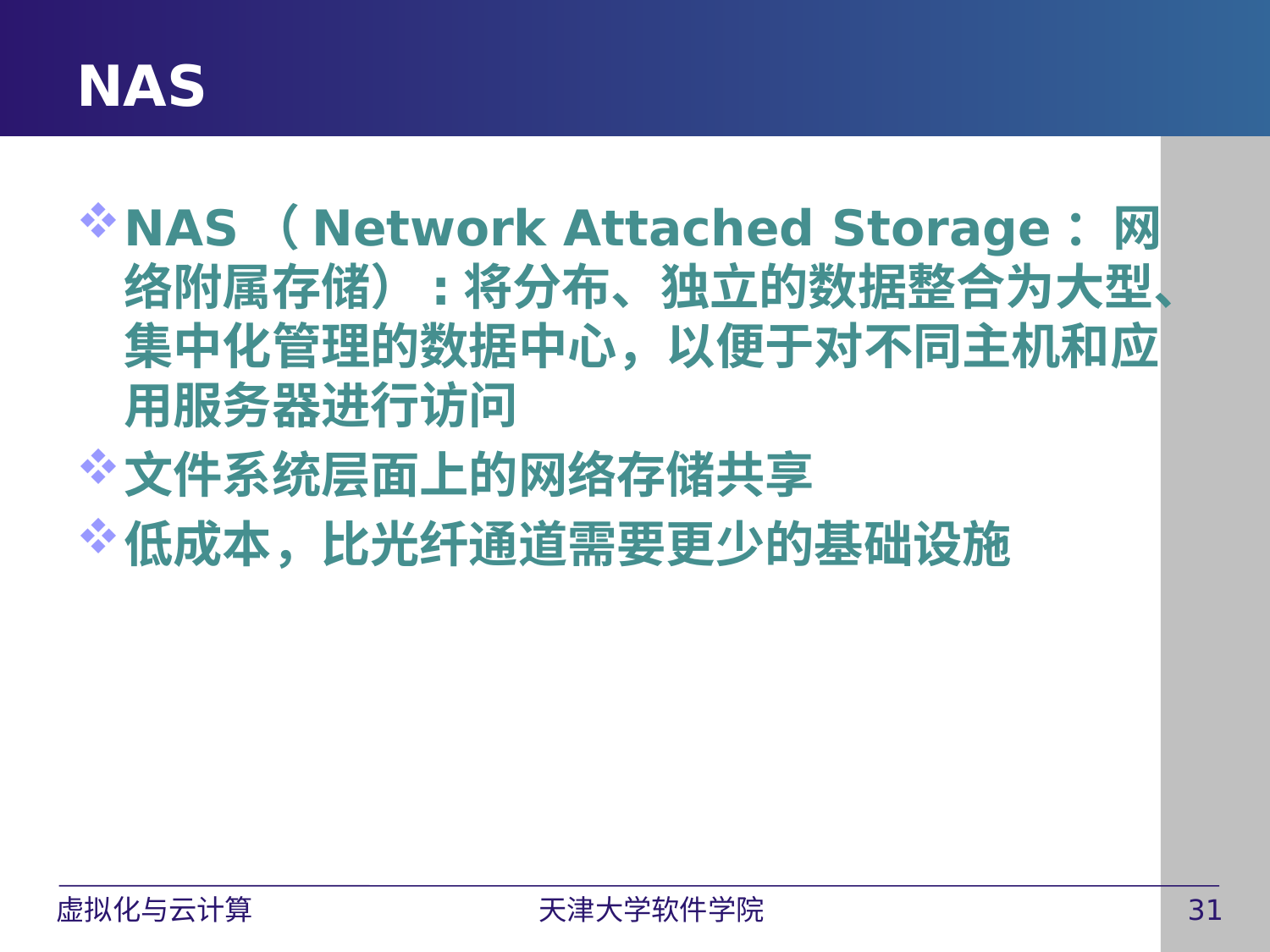

# NAS
NAS（Network Attached Storage：网络附属存储）:将分布、独立的数据整合为大型、集中化管理的数据中心，以便于对不同主机和应用服务器进行访问
文件系统层面上的网络存储共享
低成本，比光纤通道需要更少的基础设施